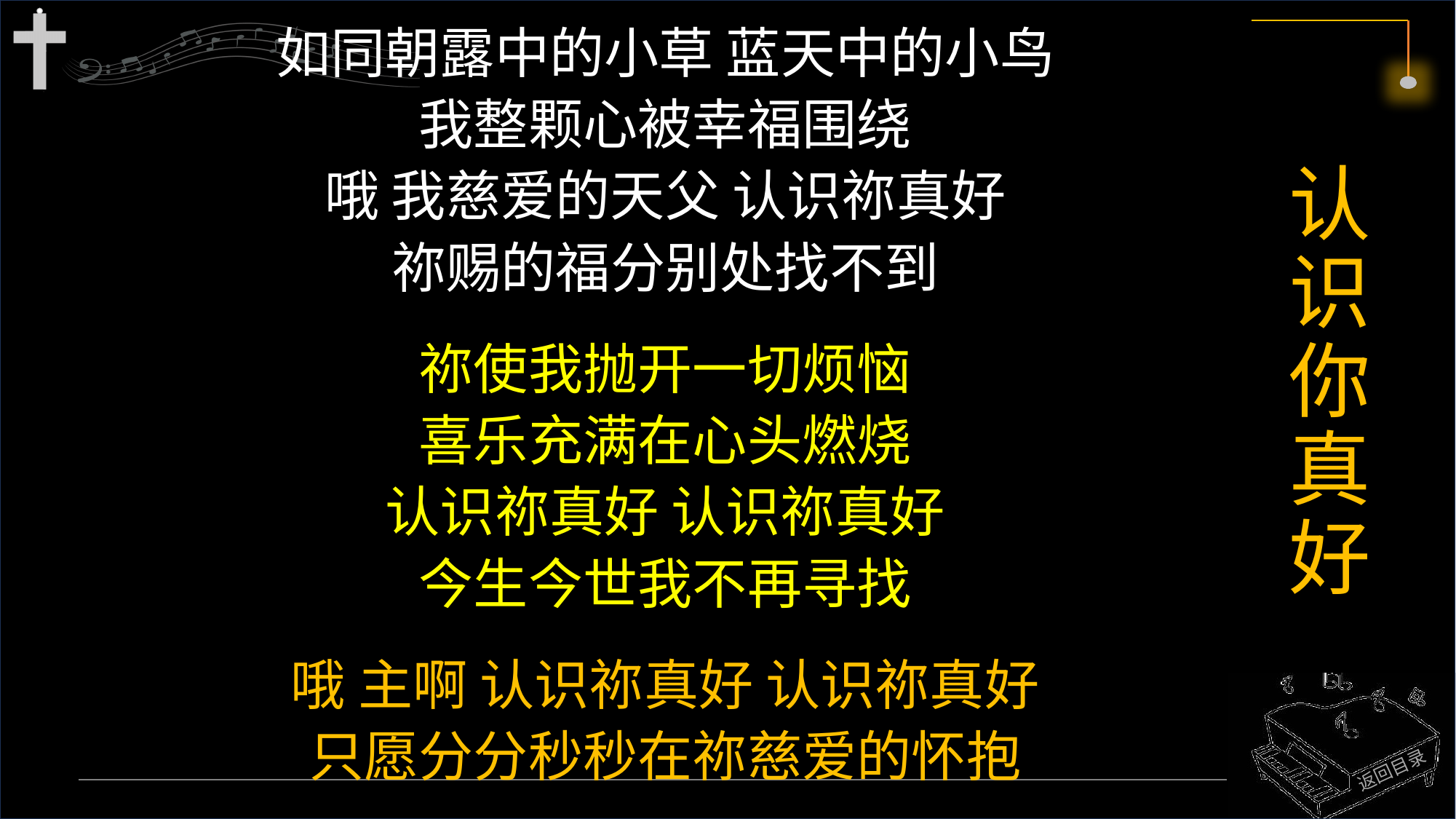

如同朝露中的小草 蓝天中的小鸟
我整颗心被幸福围绕
哦 我慈爱的天父 认识祢真好
祢赐的福分别处找不到

祢使我抛开一切烦恼
喜乐充满在心头燃烧
认识祢真好 认识祢真好
今生今世我不再寻找

哦 主啊 认识祢真好 认识祢真好
只愿分分秒秒在祢慈爱的怀抱
# 认识你真好